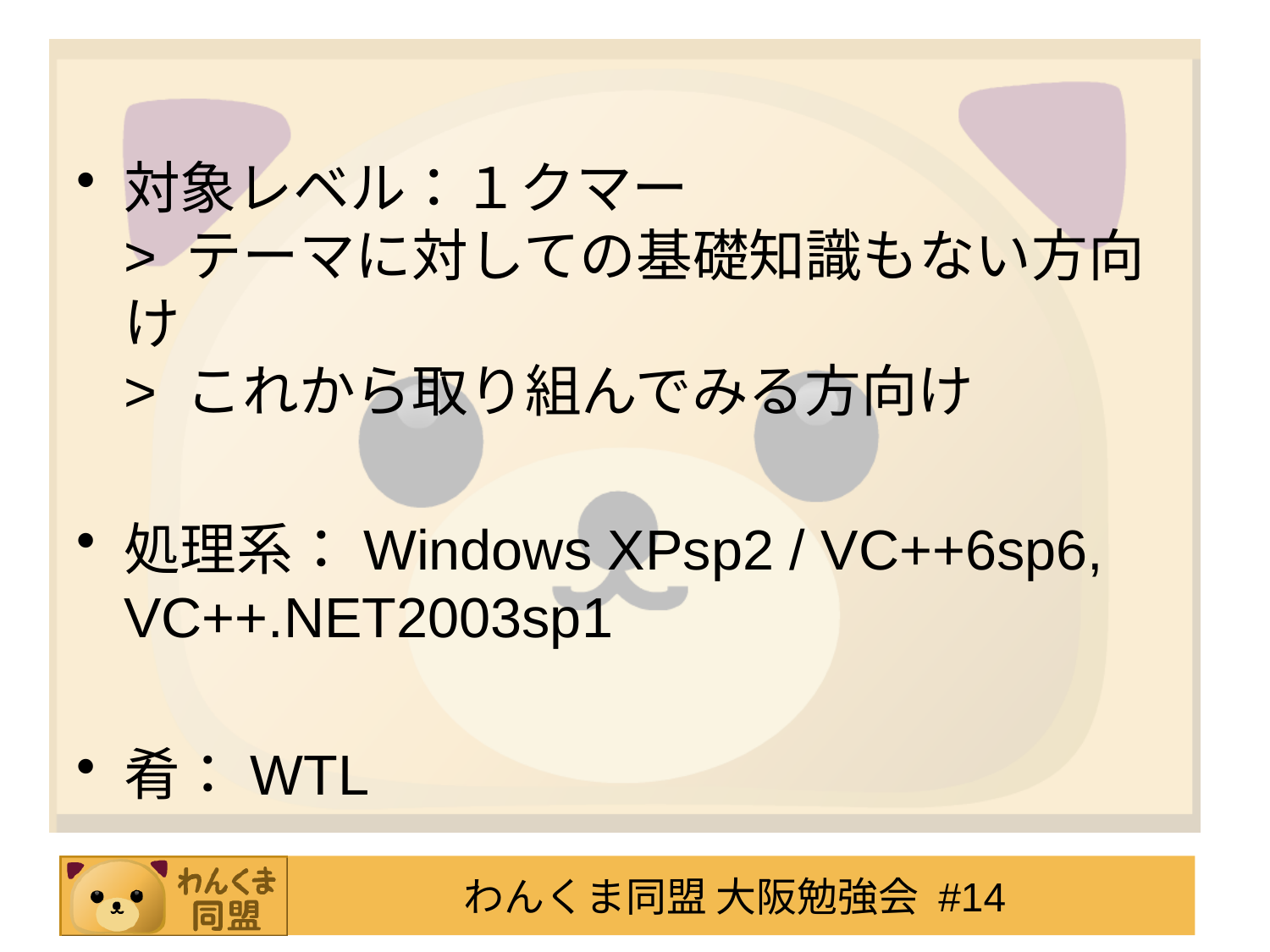

#
対象レベル：１クマー
> テーマに対しての基礎知識もない方向け
> これから取り組んでみる方向け

処理系：Windows XPsp2 / VC++6sp6, VC++.NET2003sp1

肴：WTL